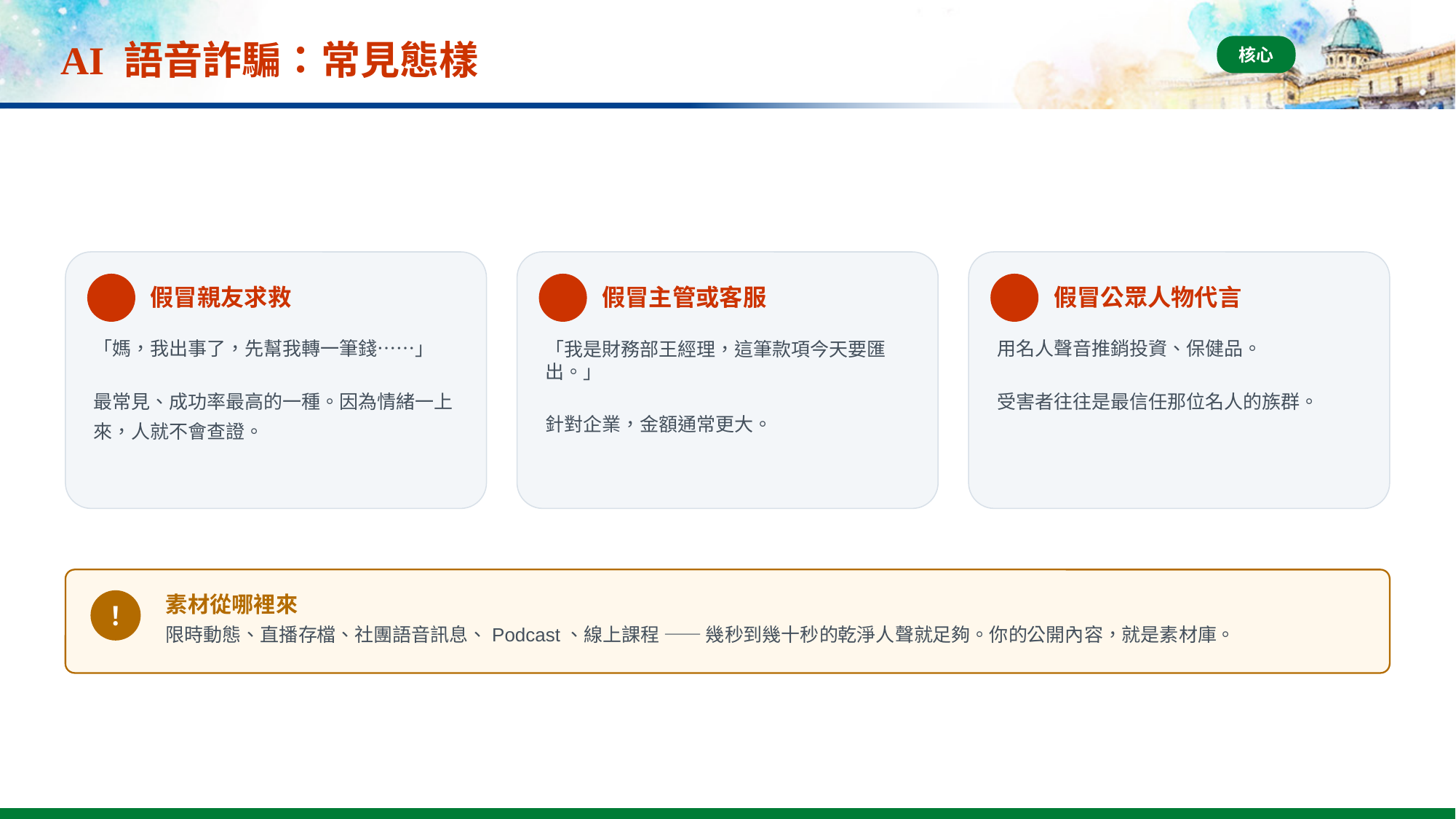

# AI 語音詐騙：常見態樣
核心

假冒親友求救
假冒主管或客服
假冒公眾人物代言
「媽，我出事了，先幫我轉一筆錢⋯⋯」

最常見、成功率最高的一種。因為情緒一上來，人就不會查證。
「我是財務部王經理，這筆款項今天要匯出。」

針對企業，金額通常更大。
用名人聲音推銷投資、保健品。

受害者往往是最信任那位名人的族群。

素材從哪裡來
！
限時動態、直播存檔、社團語音訊息、Podcast、線上課程 —— 幾秒到幾十秒的乾淨人聲就足夠。你的公開內容，就是素材庫。